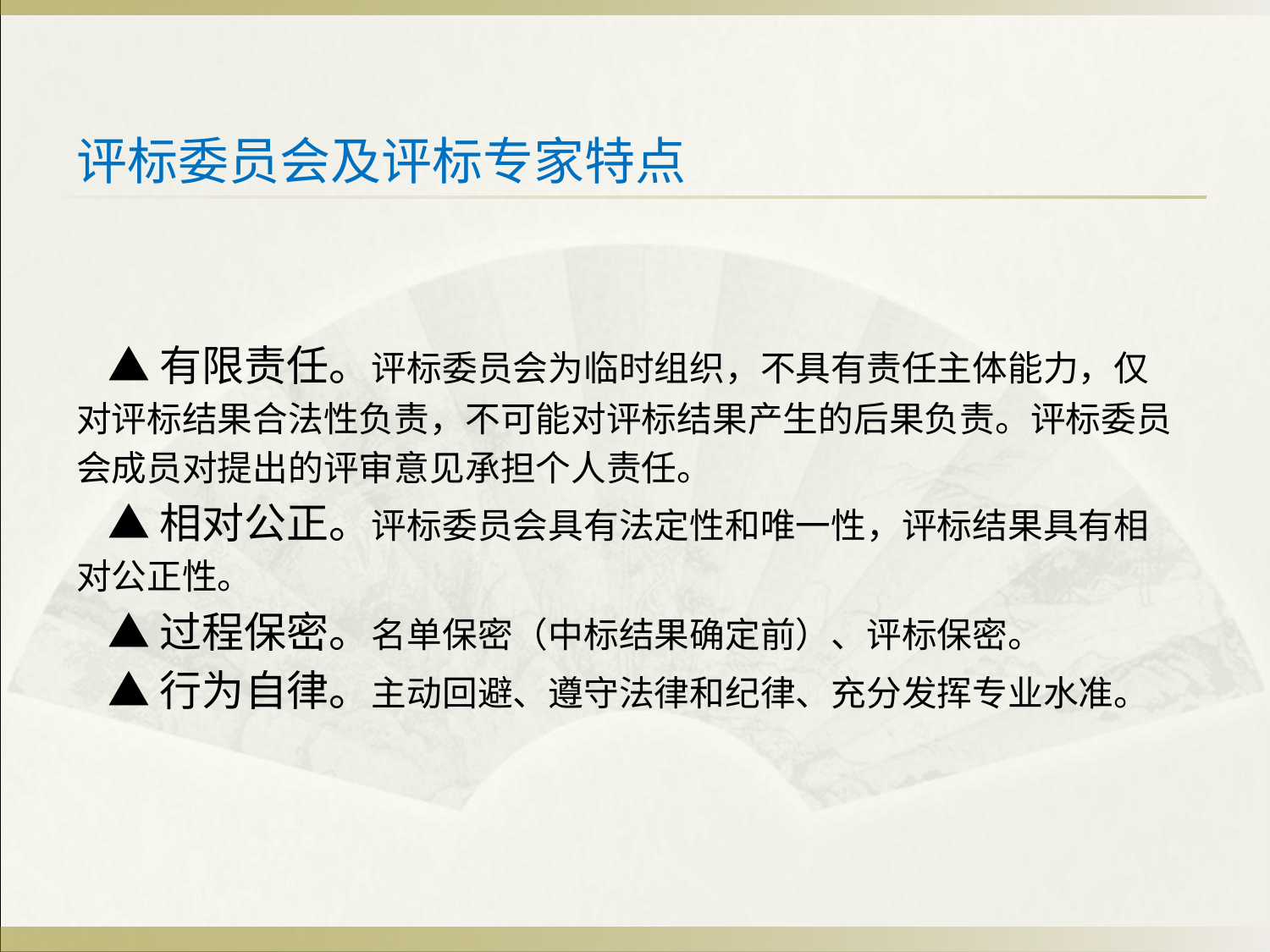

# 评标委员会及评标专家特点

    ▲有限责任。评标委员会为临时组织，不具有责任主体能力，仅
对评标结果合法性负责，不可能对评标结果产生的后果负责。评标委员
会成员对提出的评审意见承担个人责任。
    ▲相对公正。评标委员会具有法定性和唯一性，评标结果具有相
对公正性。
    ▲过程保密。名单保密（中标结果确定前）、评标保密。
    ▲行为自律。主动回避、遵守法律和纪律、充分发挥专业水准。